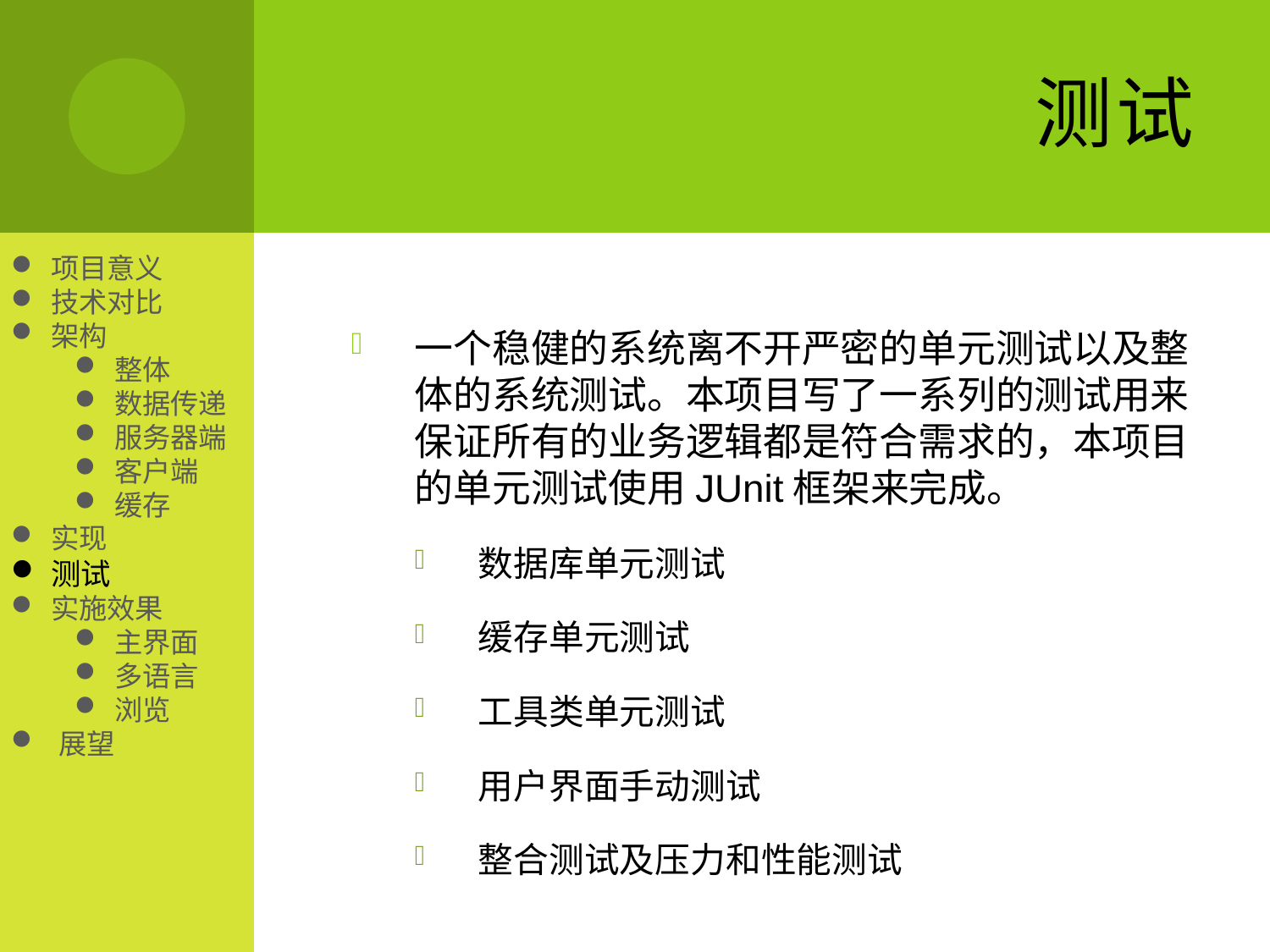

# 测试
项目意义
技术对比
架构
整体
数据传递
服务器端
客户端
缓存
实现
测试
实施效果
主界面
多语言
浏览
展望
一个稳健的系统离不开严密的单元测试以及整体的系统测试。本项目写了一系列的测试用来保证所有的业务逻辑都是符合需求的，本项目的单元测试使用JUnit框架来完成。
数据库单元测试
缓存单元测试
工具类单元测试
用户界面手动测试
整合测试及压力和性能测试